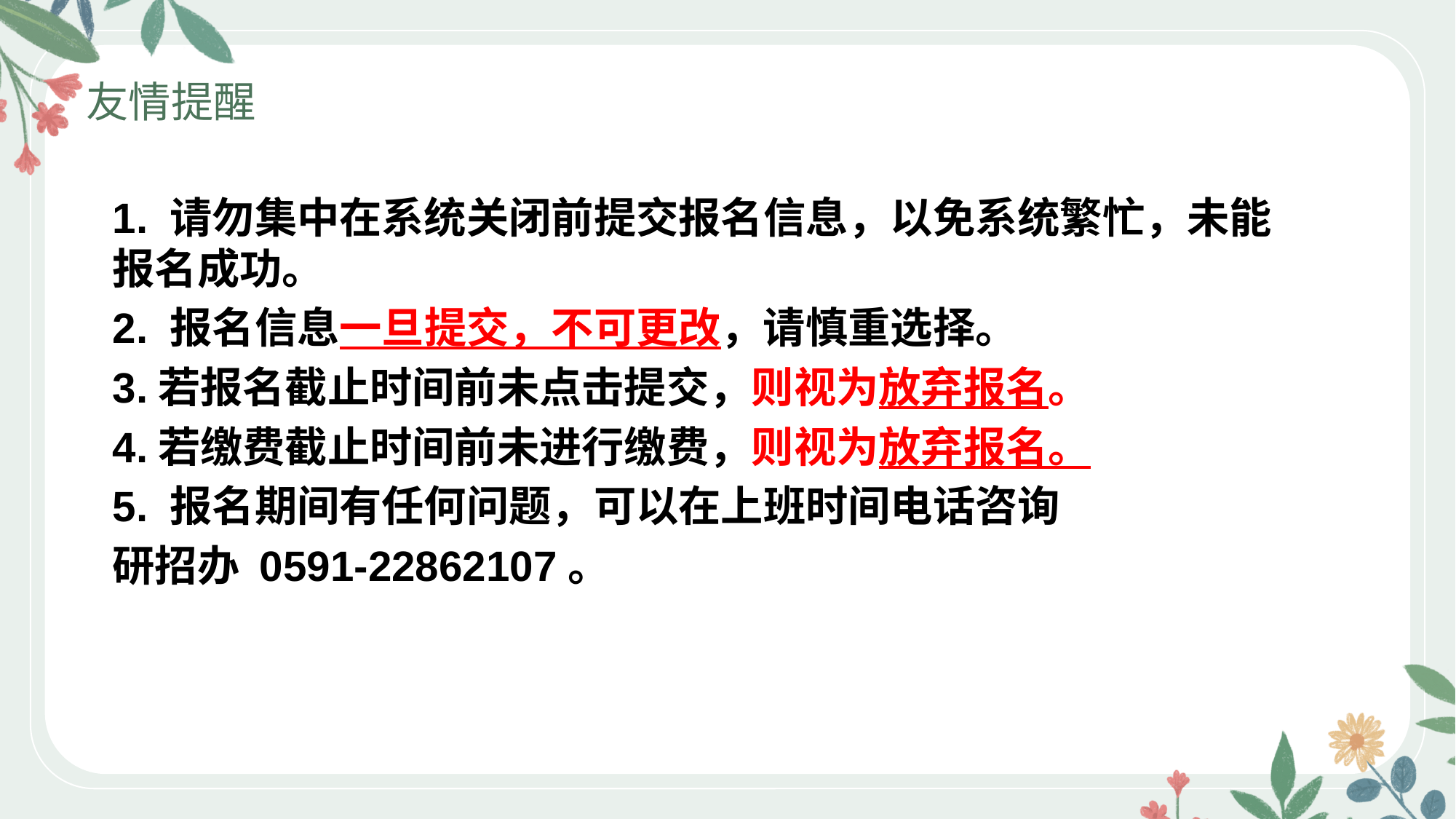

友情提醒
1. 请勿集中在系统关闭前提交报名信息，以免系统繁忙，未能报名成功。
2. 报名信息一旦提交，不可更改，请慎重选择。
3.若报名截止时间前未点击提交，则视为放弃报名。
4.若缴费截止时间前未进行缴费，则视为放弃报名。
5. 报名期间有任何问题，可以在上班时间电话咨询
研招办 0591-22862107。